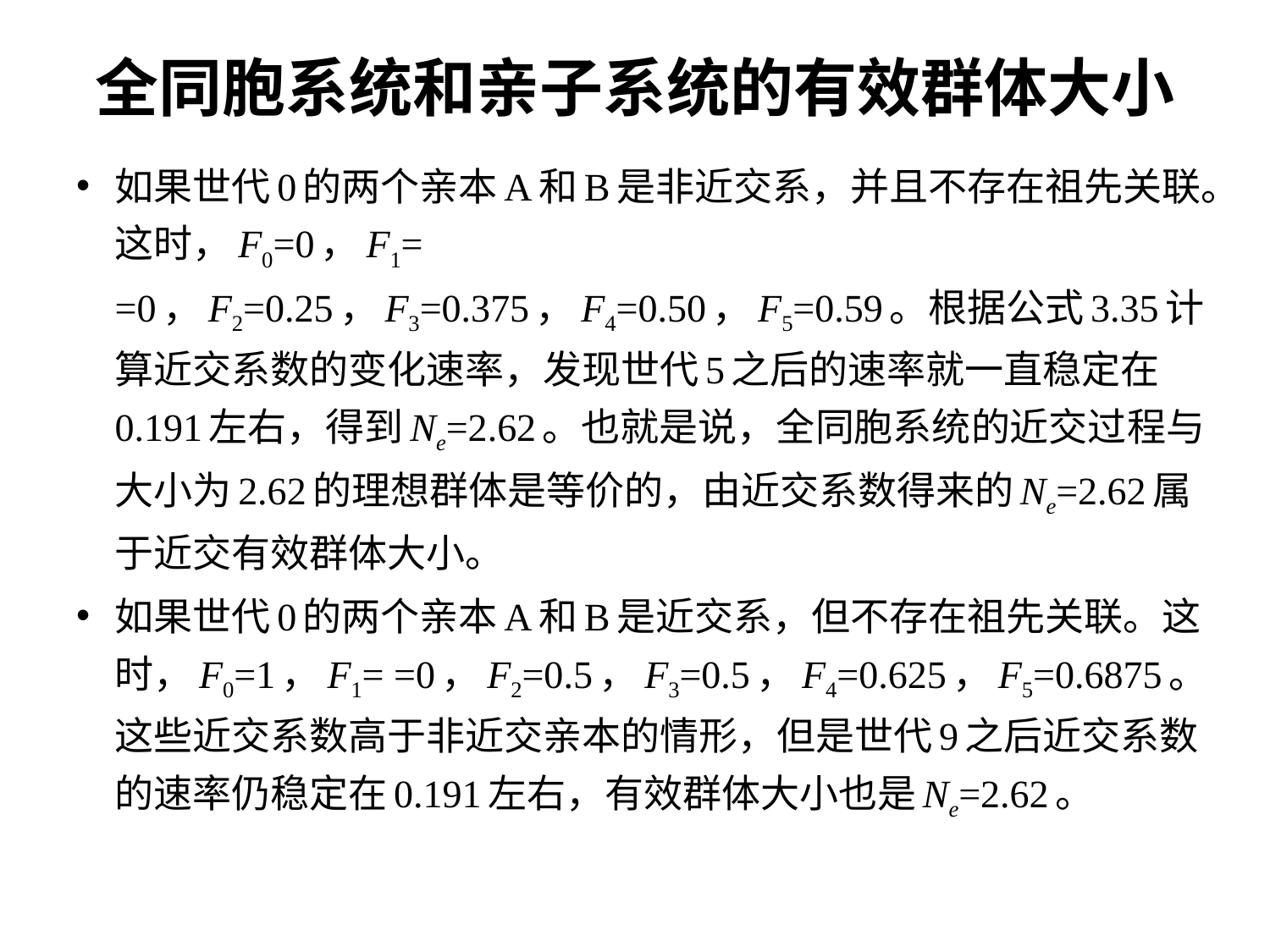

# 全同胞系统和亲子系统的有效群体大小
如果世代0的两个亲本A和B是非近交系，并且不存在祖先关联。这时，F0=0，F1= =0，F2=0.25，F3=0.375，F4=0.50，F5=0.59。根据公式3.35计算近交系数的变化速率，发现世代5之后的速率就一直稳定在0.191左右，得到Ne=2.62。也就是说，全同胞系统的近交过程与大小为2.62的理想群体是等价的，由近交系数得来的Ne=2.62属于近交有效群体大小。
如果世代0的两个亲本A和B是近交系，但不存在祖先关联。这时，F0=1，F1= =0，F2=0.5，F3=0.5，F4=0.625，F5=0.6875。这些近交系数高于非近交亲本的情形，但是世代9之后近交系数的速率仍稳定在0.191左右，有效群体大小也是Ne=2.62。